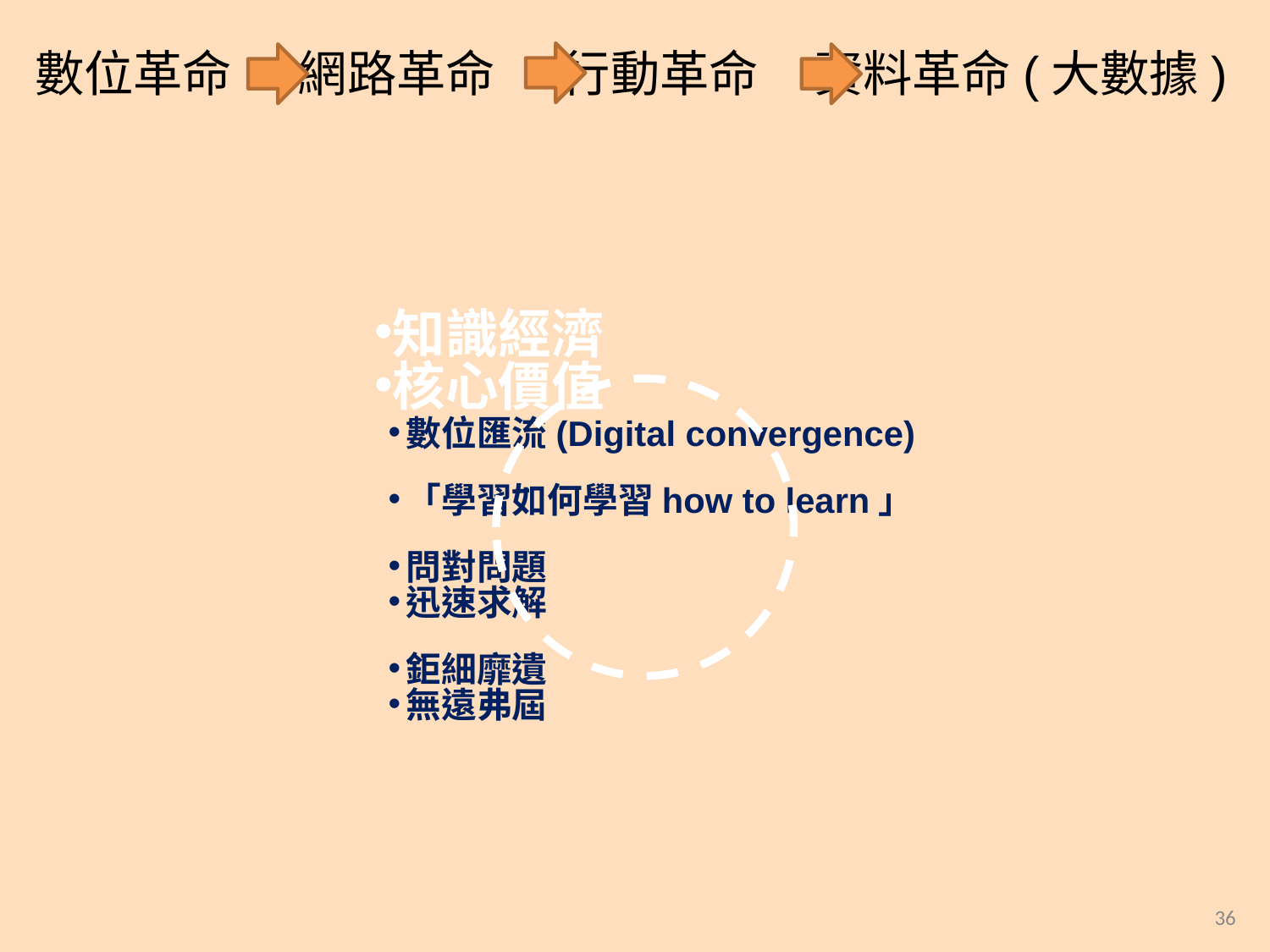

數位革命      網路革命      行動革命     資料革命(大數據)

知識經濟
核心價值
數位匯流(Digital convergence)

「學習如何學習how to learn」

問對問題
迅速求解

鉅細靡遺
無遠弗屆

36